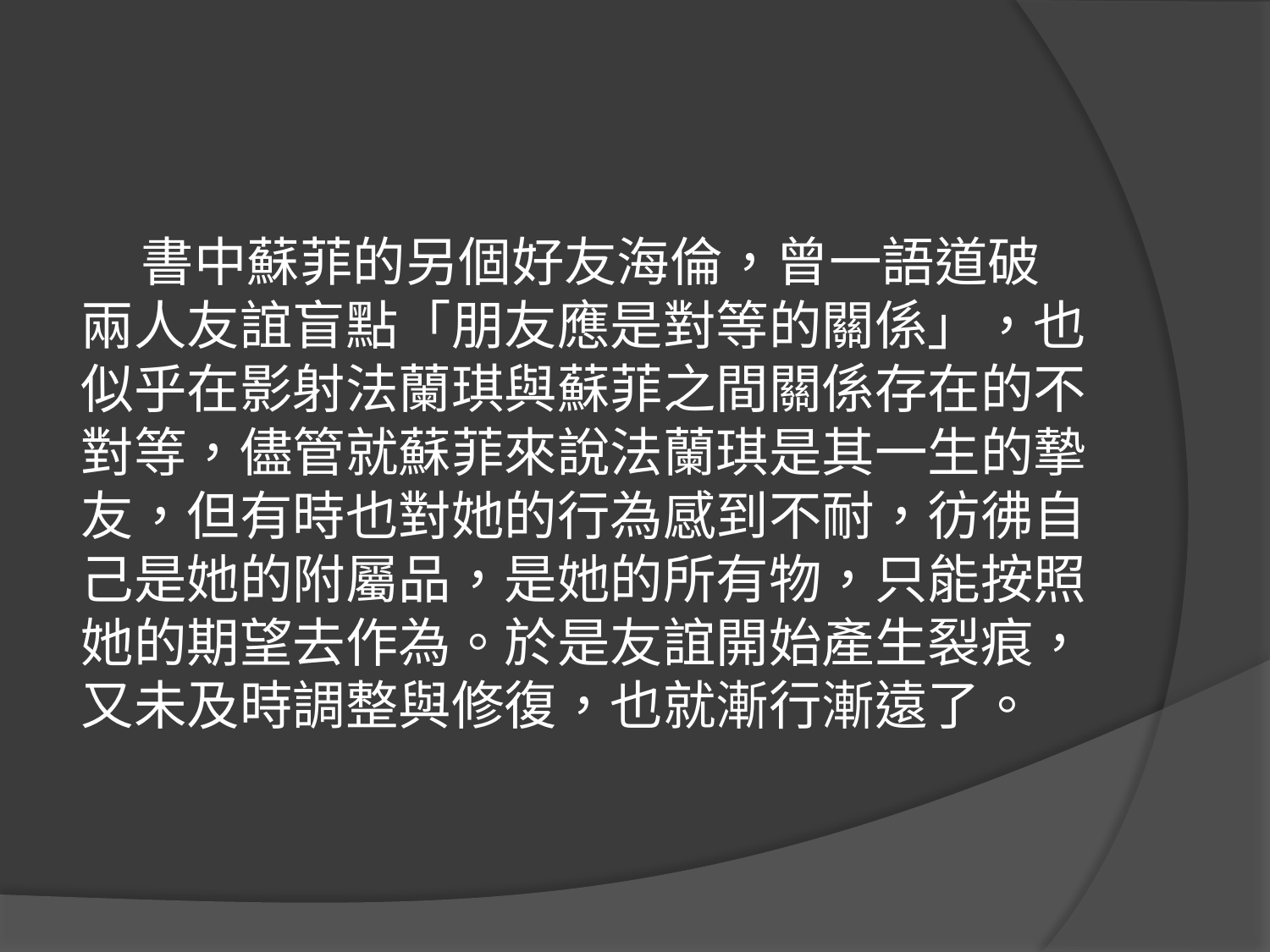

#
    書中蘇菲的另個好友海倫，曾一語道破兩人友誼盲點「朋友應是對等的關係」，也似乎在影射法蘭琪與蘇菲之間關係存在的不對等，儘管就蘇菲來說法蘭琪是其一生的摯友，但有時也對她的行為感到不耐，彷彿自己是她的附屬品，是她的所有物，只能按照她的期望去作為。於是友誼開始產生裂痕，又未及時調整與修復，也就漸行漸遠了。